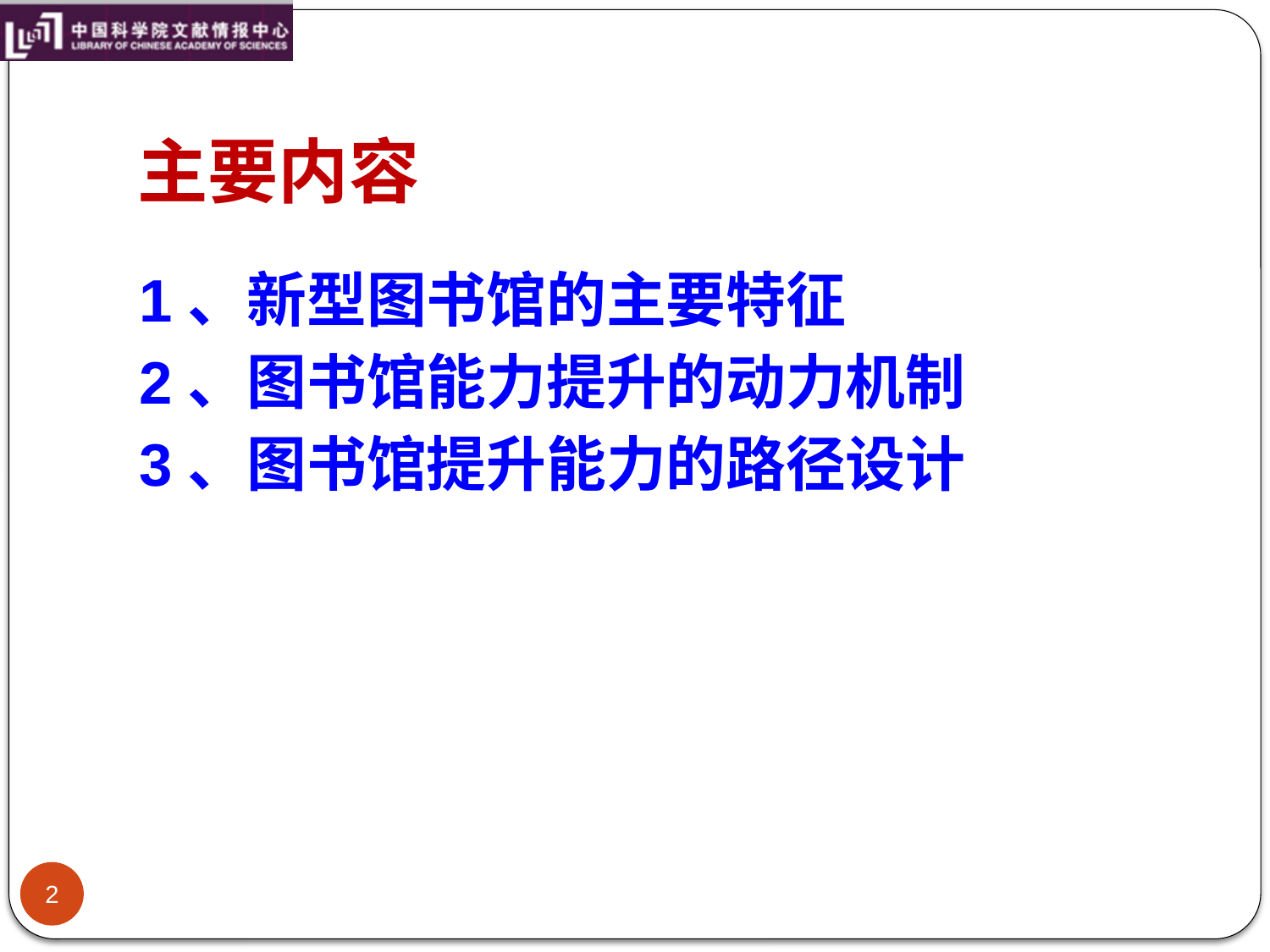

# 主要内容
1、新型图书馆的主要特征
2、图书馆能力提升的动力机制
3、图书馆提升能力的路径设计

2